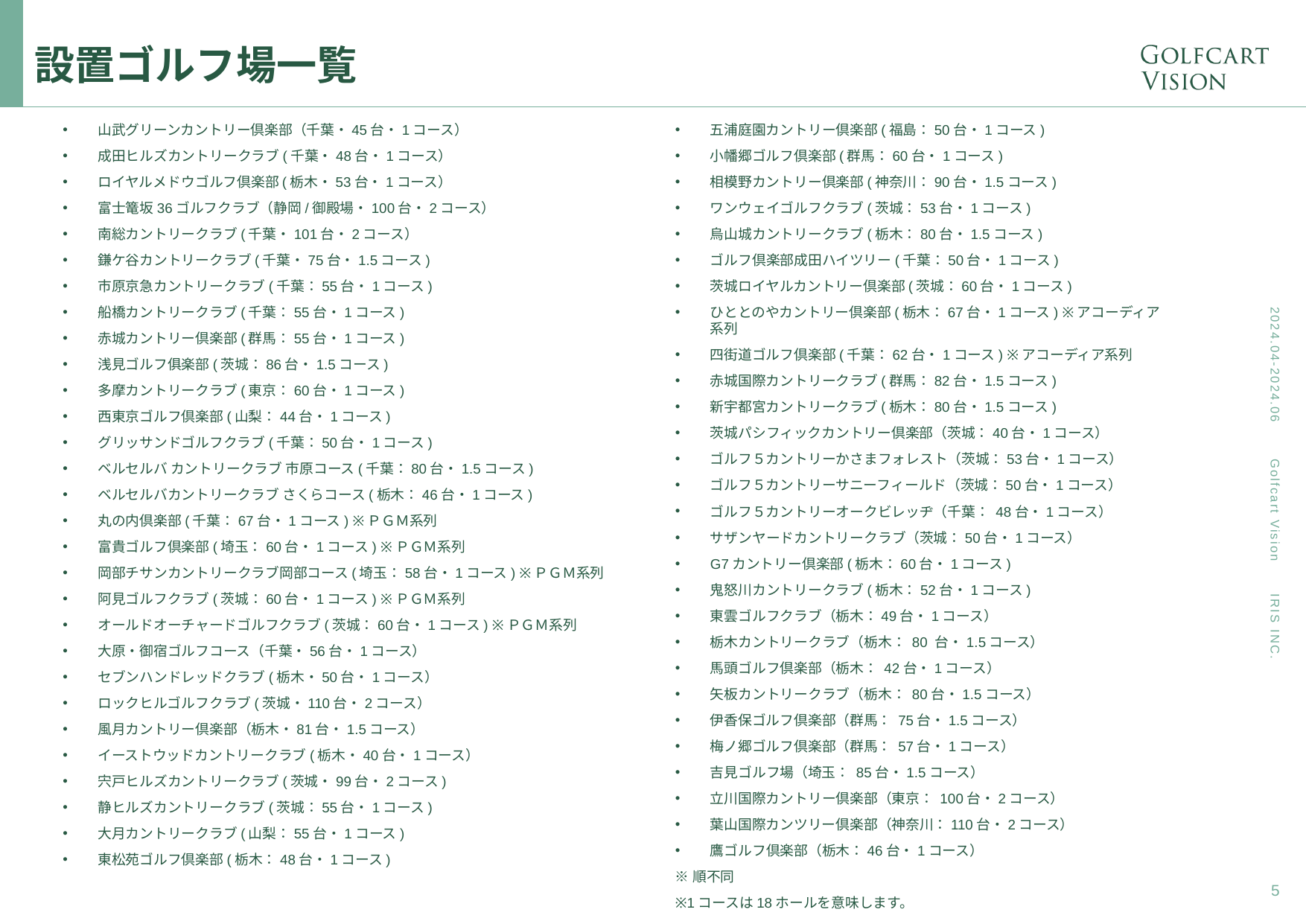

# 設置ゴルフ場一覧
山武グリーンカントリー倶楽部（千葉・45台・1コース）
成田ヒルズカントリークラブ(千葉・48台・1コース）
ロイヤルメドウゴルフ倶楽部(栃木・53台・1コース）
富士篭坂36ゴルフクラブ（静岡/御殿場・100台・2コース）
南総カントリークラブ(千葉・101台・2コース）
鎌ケ谷カントリークラブ(千葉・75台・1.5コース)
市原京急カントリークラブ(千葉：55台・1コース)
船橋カントリークラブ(千葉：55台・1コース)
赤城カントリー倶楽部(群馬：55台・1コース)
浅見ゴルフ俱楽部(茨城：86台・1.5コース)
多摩カントリークラブ(東京：60台・1コース)
西東京ゴルフ倶楽部(山梨：44台・1コース)
グリッサンドゴルフクラブ(千葉：50台・1コース)
ベルセルバ カントリークラブ 市原コース(千葉：80台・1.5コース)
ベルセルバカントリークラブ さくらコース(栃木：46台・1コース)
丸の内倶楽部(千葉：67台・1コース) ※ＰＧＭ系列
富貴ゴルフ倶楽部(埼玉：60台・1コース) ※ＰＧＭ系列
岡部チサンカントリークラブ岡部コース(埼玉：58台・1コース) ※ＰＧＭ系列
阿見ゴルフクラブ(茨城：60台・1コース) ※ＰＧＭ系列
オールドオーチャードゴルフクラブ(茨城：60台・1コース) ※ＰＧＭ系列
大原・御宿ゴルフコース（千葉・56台・1コース）
セブンハンドレッドクラブ(栃木・50台・1コース）
ロックヒルゴルフクラブ(茨城・110台・2コース）
風月カントリー倶楽部（栃木・81台・1.5コース）
イーストウッドカントリークラブ(栃木・40台・1コース）
宍戸ヒルズカントリークラブ(茨城・99台・2コース)
静ヒルズカントリークラブ(茨城：55台・1コース)
大月カントリークラブ(山梨：55台・1コース)
東松苑ゴルフ倶楽部(栃木：48台・1コース)

五浦庭園カントリー倶楽部(福島：50台・1コース)
小幡郷ゴルフ倶楽部(群馬：60台・1コース)
相模野カントリー倶楽部(神奈川：90台・1.5コース)
ワンウェイゴルフクラブ(茨城：53台・1コース)
烏山城カントリークラブ(栃木：80台・1.5コース)
ゴルフ倶楽部成田ハイツリー(千葉：50台・1コース)
茨城ロイヤルカントリー倶楽部(茨城：60台・1コース)
ひととのやカントリー倶楽部(栃木：67台・1コース) ※アコーディア系列
四街道ゴルフ倶楽部(千葉：62台・1コース) ※アコーディア系列
赤城国際カントリークラブ(群馬：82台・1.5コース)
新宇都宮カントリークラブ(栃木：80台・1.5コース)
茨城パシフィックカントリー倶楽部（茨城：40台・1コース）
ゴルフ５カントリーかさまフォレスト（茨城：53台・1コース）
ゴルフ５カントリーサニーフィールド（茨城：50台・1コース）
ゴルフ５カントリーオークビレッヂ（千葉： 48台・1コース）
サザンヤードカントリークラブ（茨城：50台・1コース）
G7カントリー倶楽部(栃木：60台・1コース)
鬼怒川カントリークラブ(栃木：52台・1コース)
東雲ゴルフクラブ（栃木：49台・1コース）
栃木カントリークラブ（栃木： 80 台・1.5コース）
馬頭ゴルフ倶楽部（栃木： 42台・1コース）
矢板カントリークラブ（栃木： 80台・1.5コース）
伊香保ゴルフ倶楽部（群馬： 75台・1.5コース）
梅ノ郷ゴルフ倶楽部（群馬： 57台・1コース）
吉見ゴルフ場（埼玉： 85台・1.5コース）
立川国際カントリー倶楽部（東京： 100台・2コース）
葉山国際カンツリー倶楽部（神奈川：110台・2コース）
鷹ゴルフ倶楽部（栃木：46台・1コース）
※順不同
※1コースは18ホールを意味します。